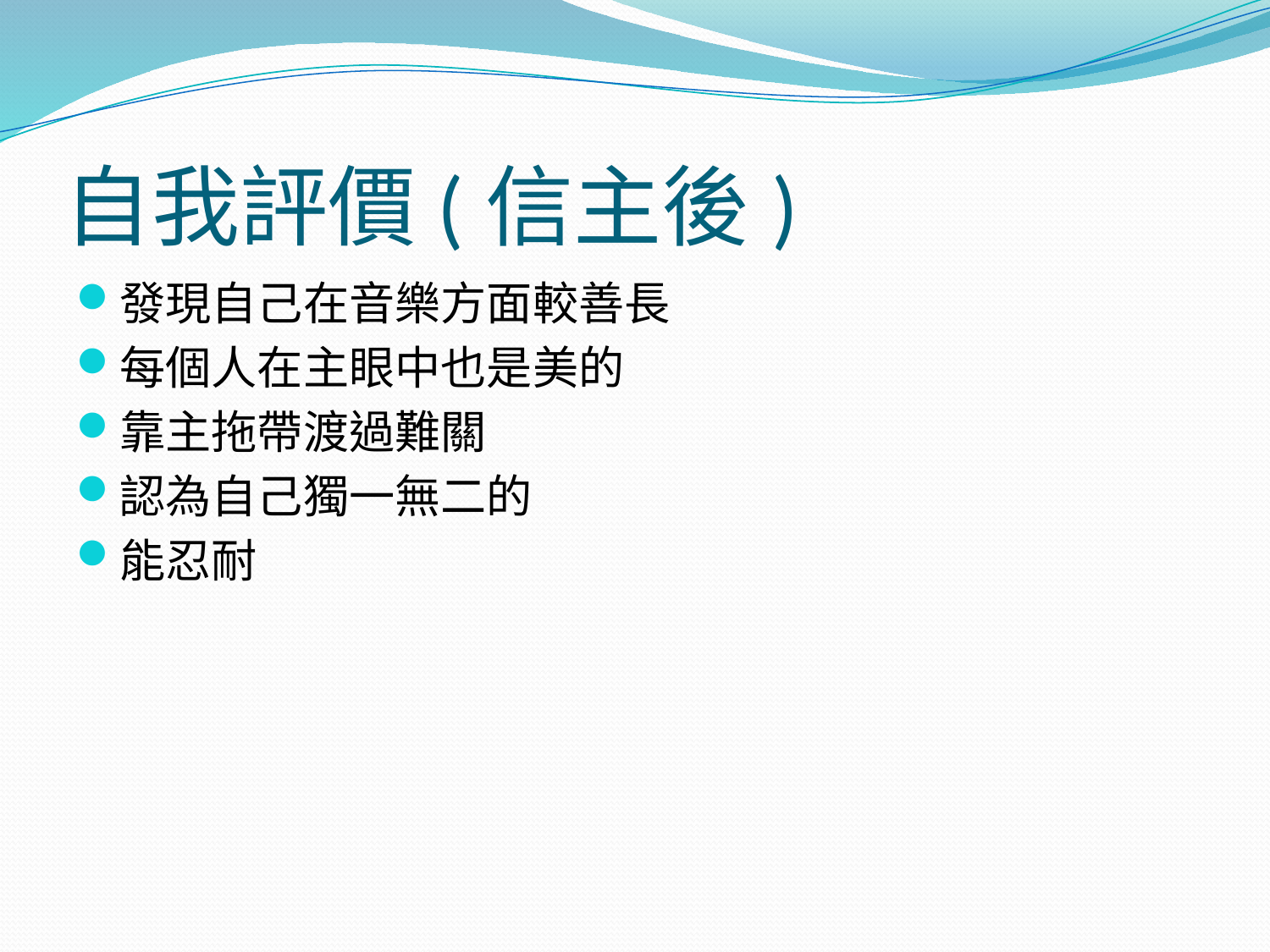

# 自我評價(信主後)
發現自己在音樂方面較善長
每個人在主眼中也是美的
靠主拖帶渡過難關
認為自己獨一無二的
能忍耐